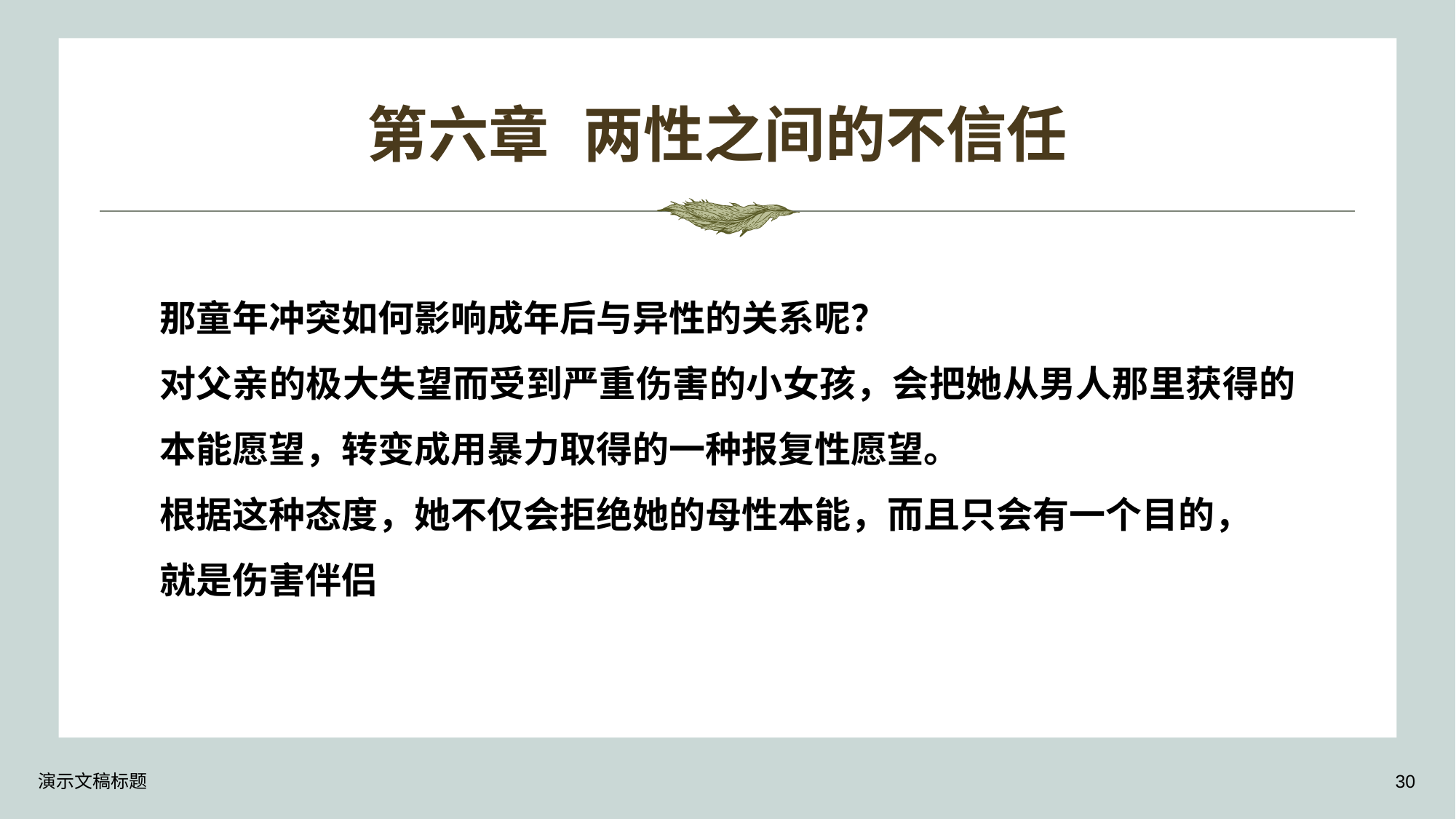

# 第六章  两性之间的不信任
那童年冲突如何影响成年后与异性的关系呢？
对父亲的极大失望而受到严重伤害的小女孩，会把她从男人那里获得的本能愿望，转变成用暴力取得的一种报复性愿望。
根据这种态度，她不仅会拒绝她的母性本能，而且只会有一个目的，
就是伤害伴侣

演示文稿标题
30